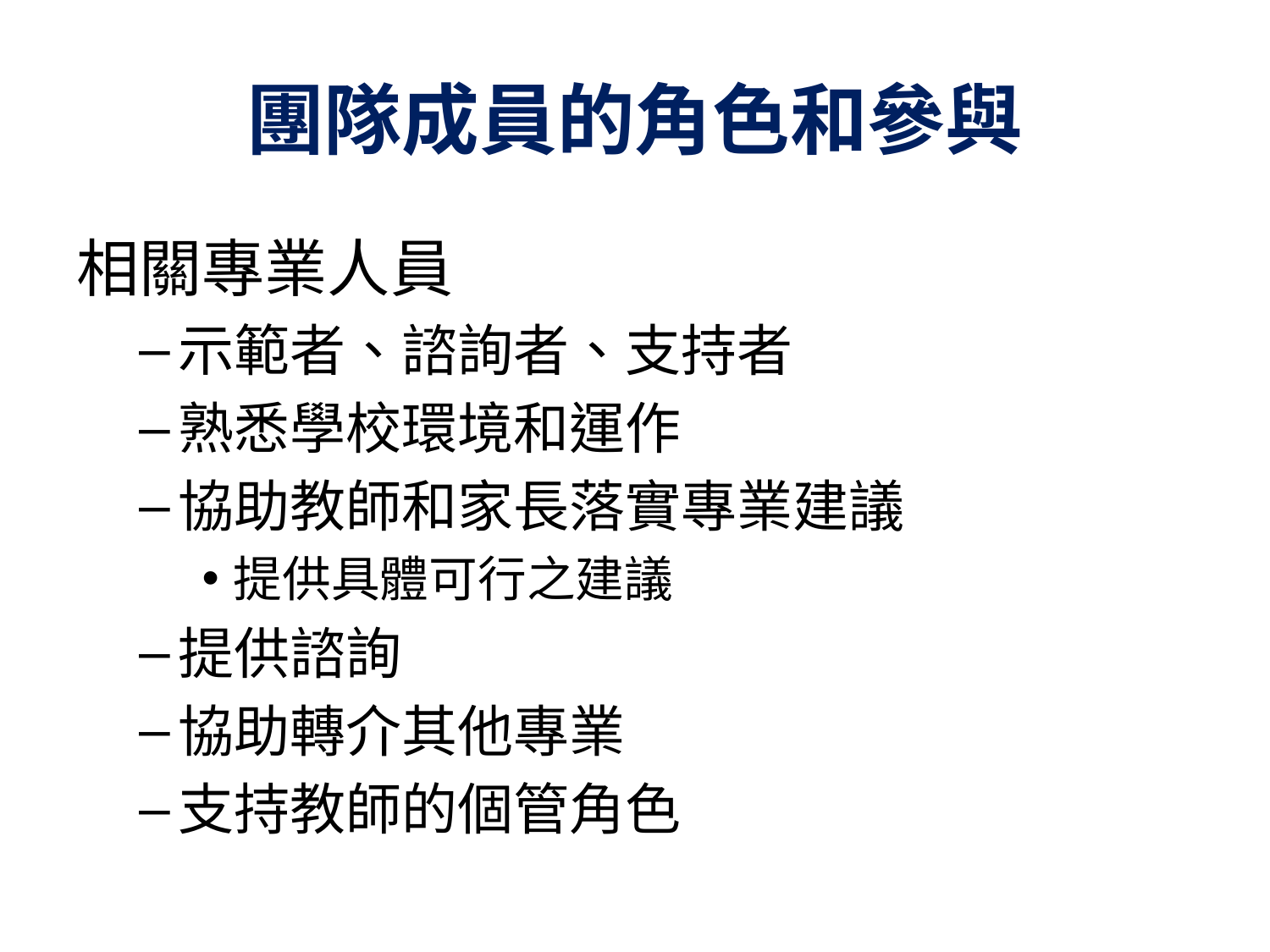

# 團隊成員的角色和參與
相關專業人員
示範者、諮詢者、支持者
熟悉學校環境和運作
協助教師和家長落實專業建議
提供具體可行之建議
提供諮詢
協助轉介其他專業
支持教師的個管角色